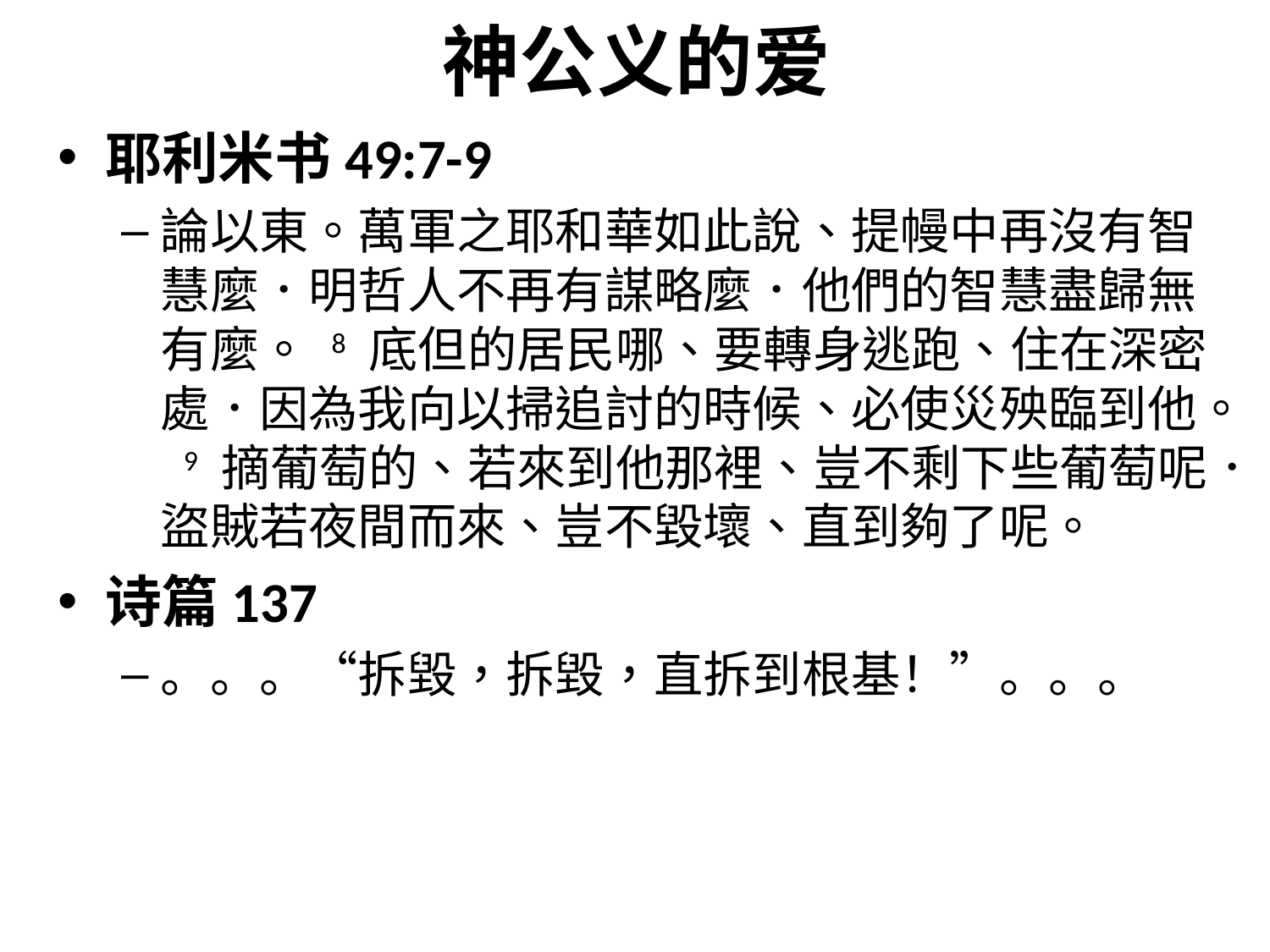

# 神公义的爱
耶利米书49:7-9
論以東。萬軍之耶和華如此說、提幔中再沒有智慧麼．明哲人不再有謀略麼．他們的智慧盡歸無有麼。 8 底但的居民哪、要轉身逃跑、住在深密處．因為我向以掃追討的時候、必使災殃臨到他。 9 摘葡萄的、若來到他那裡、豈不剩下些葡萄呢．盜賊若夜間而來、豈不毀壞、直到夠了呢。
诗篇137
。。。“拆毀，拆毀，直拆到根基！”。。。